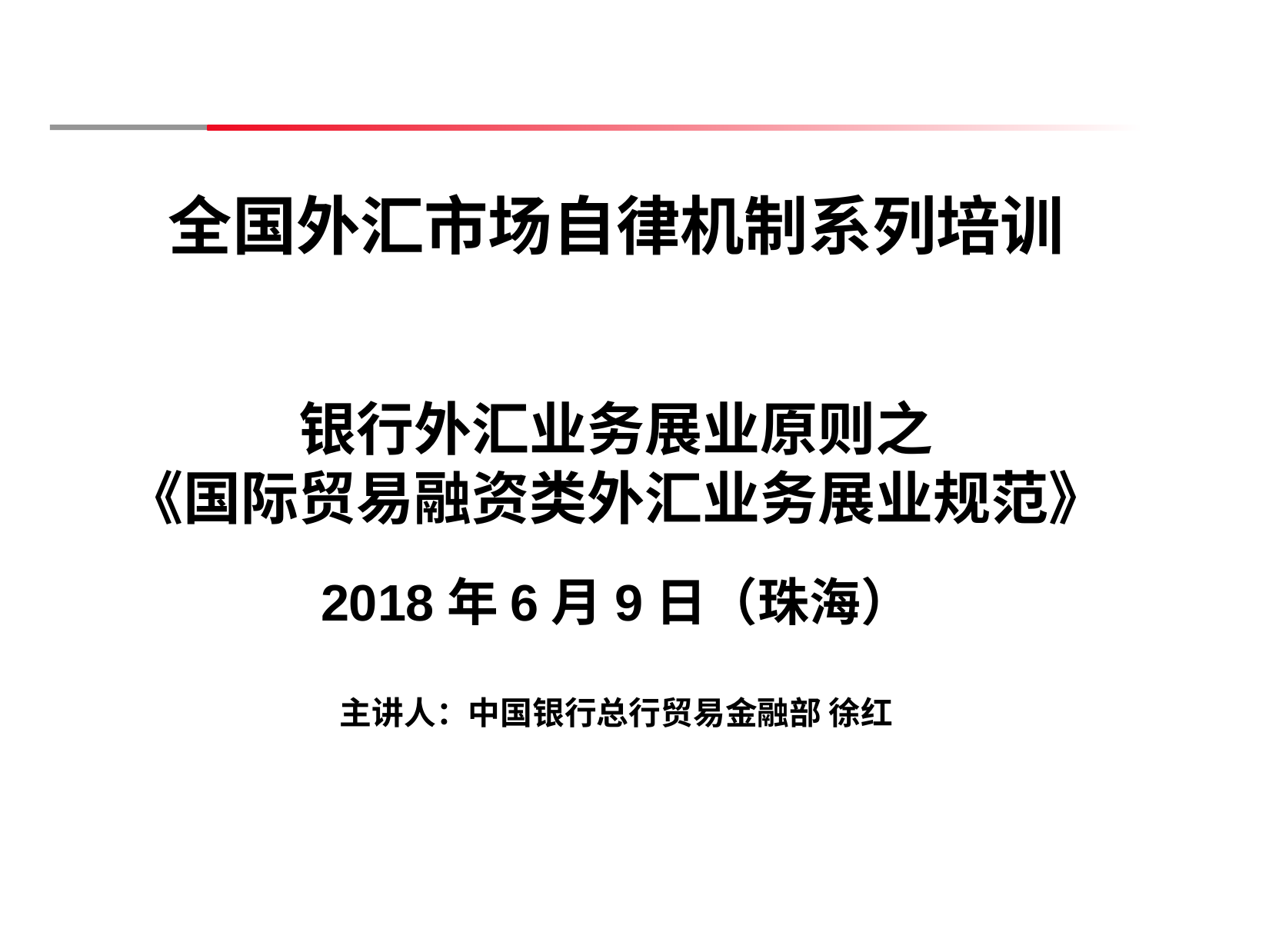

全国外汇市场自律机制系列培训

银行外汇业务展业原则之
《国际贸易融资类外汇业务展业规范》

2018年6月9日（珠海）

主讲人：中国银行总行贸易金融部 徐红